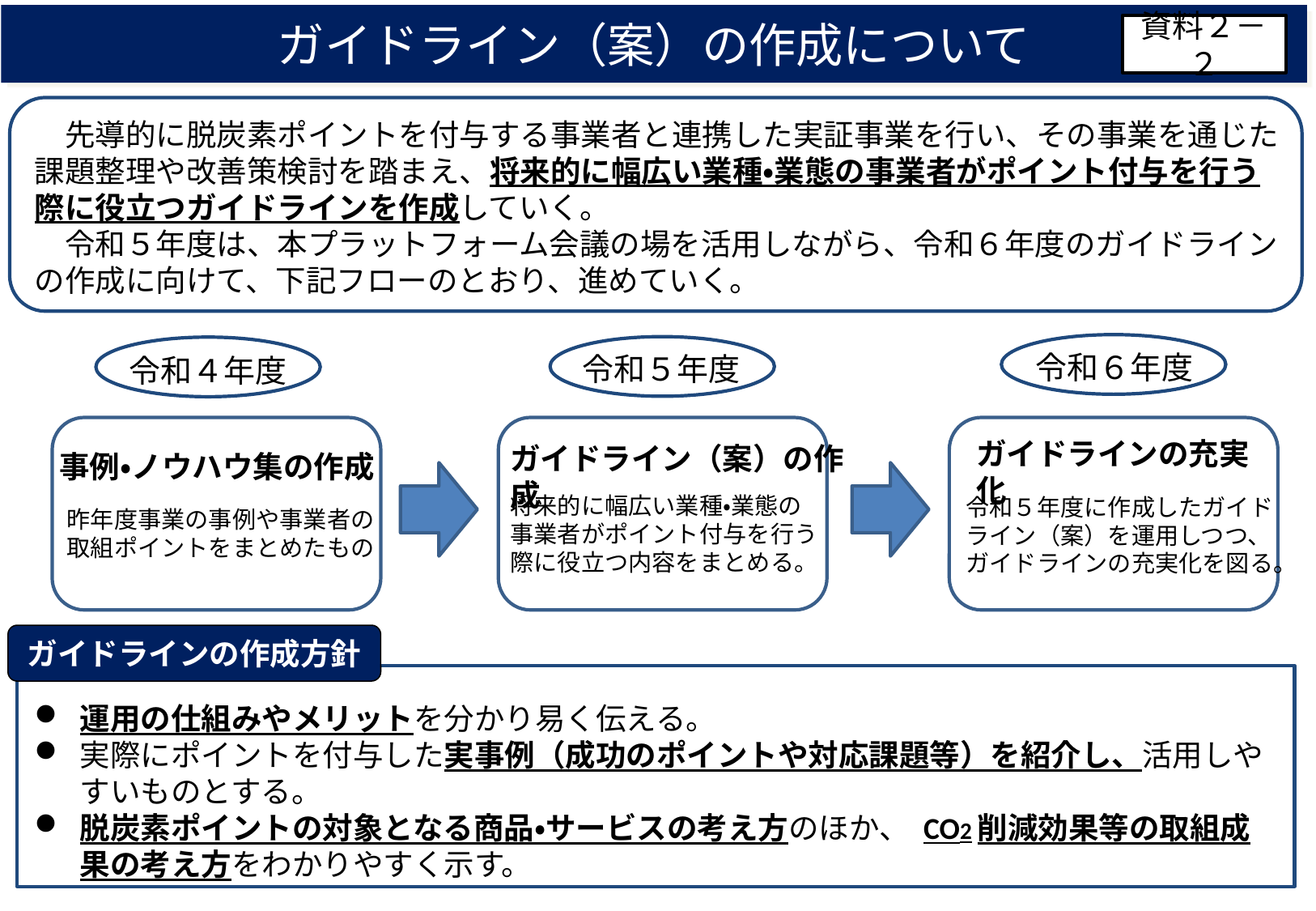

ガイドライン（案）の作成について
資料２－２

　先導的に脱炭素ポイントを付与する事業者と連携した実証事業を行い、その事業を通じた課題整理や改善策検討を踏まえ、将来的に幅広い業種・業態の事業者がポイント付与を行う際に役立つガイドラインを作成していく。
　令和５年度は、本プラットフォーム会議の場を活用しながら、令和６年度のガイドラインの作成に向けて、下記フローのとおり、進めていく。

令和６年度
令和５年度
令和４年度

ガイドラインの充実化
ガイドライン（案）の作成
事例・ノウハウ集の作成

将来的に幅広い業種・業態の事業者がポイント付与を行う際に役立つ内容をまとめる。
令和５年度に作成したガイドライン（案）を運用しつつ、ガイドラインの充実化を図る。
昨年度事業の事例や事業者の取組ポイントをまとめたもの
ガイドラインの作成方針

運用の仕組みやメリットを分かり易く伝える。
実際にポイントを付与した実事例（成功のポイントや対応課題等）を紹介し、活用しやすいものとする。
脱炭素ポイントの対象となる商品・サービスの考え方のほか、 CO2削減効果等の取組成果の考え方をわかりやすく示す。